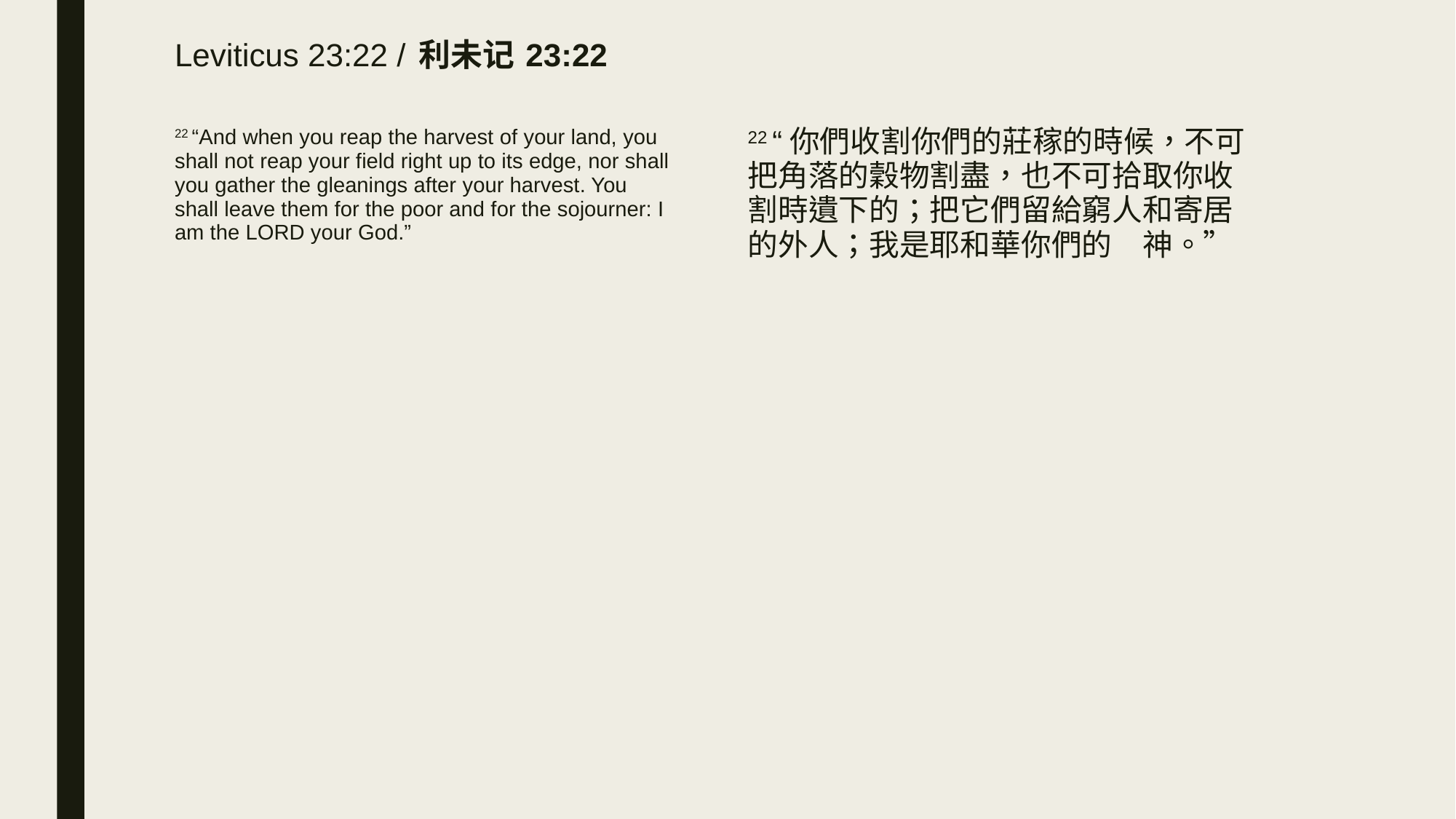

# Leviticus 23:22 / 利未记 23:22
22 “And when you reap the harvest of your land, you shall not reap your field right up to its edge, nor shall you gather the gleanings after your harvest. You shall leave them for the poor and for the sojourner: I am the Lord your God.”
22 “你們收割你們的莊稼的時候，不可把角落的穀物割盡，也不可拾取你收割時遺下的；把它們留給窮人和寄居的外人；我是耶和華你們的　神。”